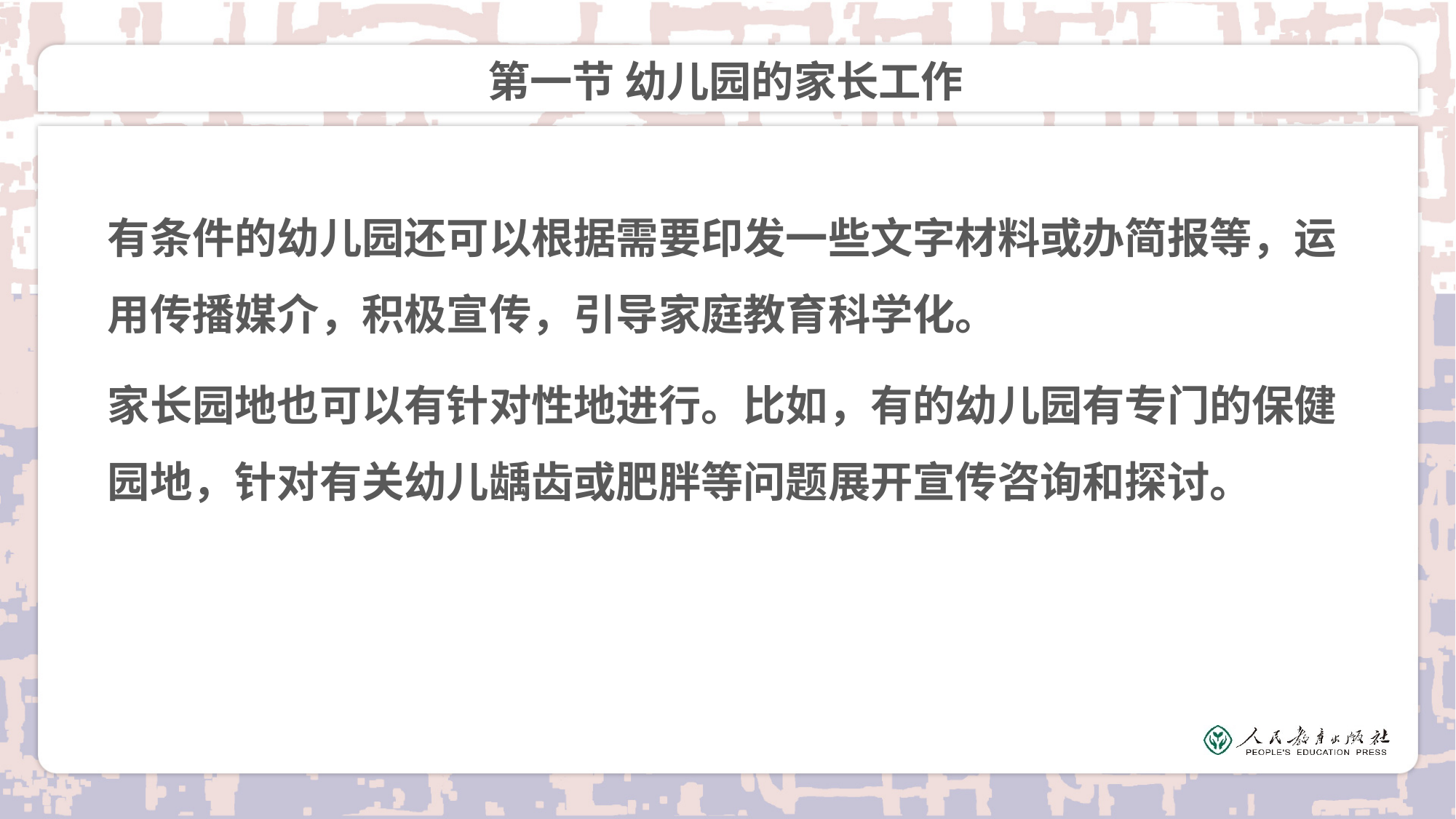

# 第一节 幼儿园的家长工作
有条件的幼儿园还可以根据需要印发一些文字材料或办简报等，运用传播媒介，积极宣传，引导家庭教育科学化。
家长园地也可以有针对性地进行。比如，有的幼儿园有专门的保健园地，针对有关幼儿龋齿或肥胖等问题展开宣传咨询和探讨。